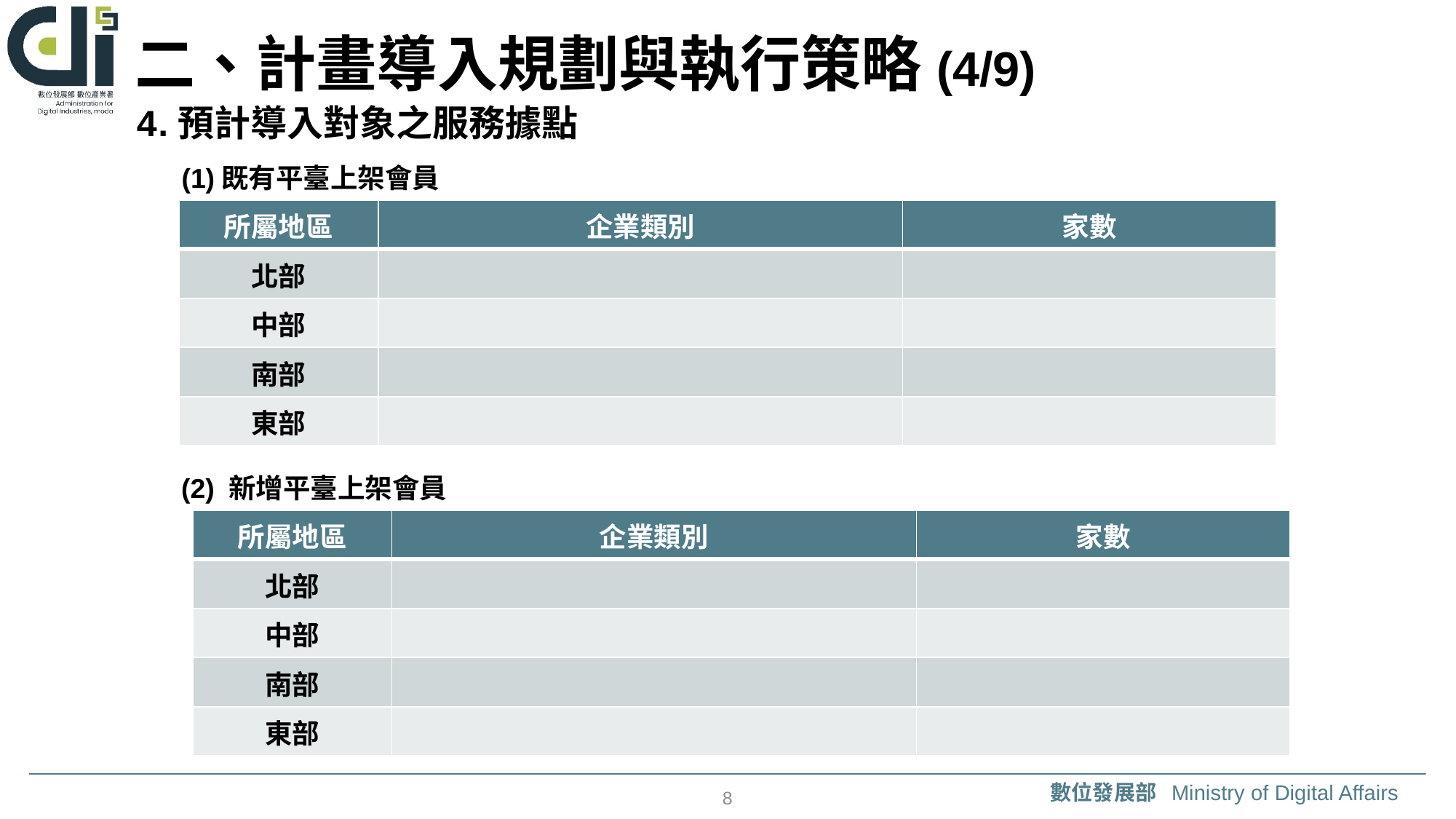

# 二、計畫導入規劃與執行策略(4/9)
預計導入對象之服務據點
(1)既有平臺上架會員
| 所屬地區 | 企業類別 | 家數 |
| --- | --- | --- |
| 北部 |  |  |
| 中部 |  |  |
| 南部 |  |  |
| 東部 |  |  |
(2) 新增平臺上架會員
| 所屬地區 | 企業類別 | 家數 |
| --- | --- | --- |
| 北部 |  |  |
| 中部 |  |  |
| 南部 |  |  |
| 東部 |  |  |
8